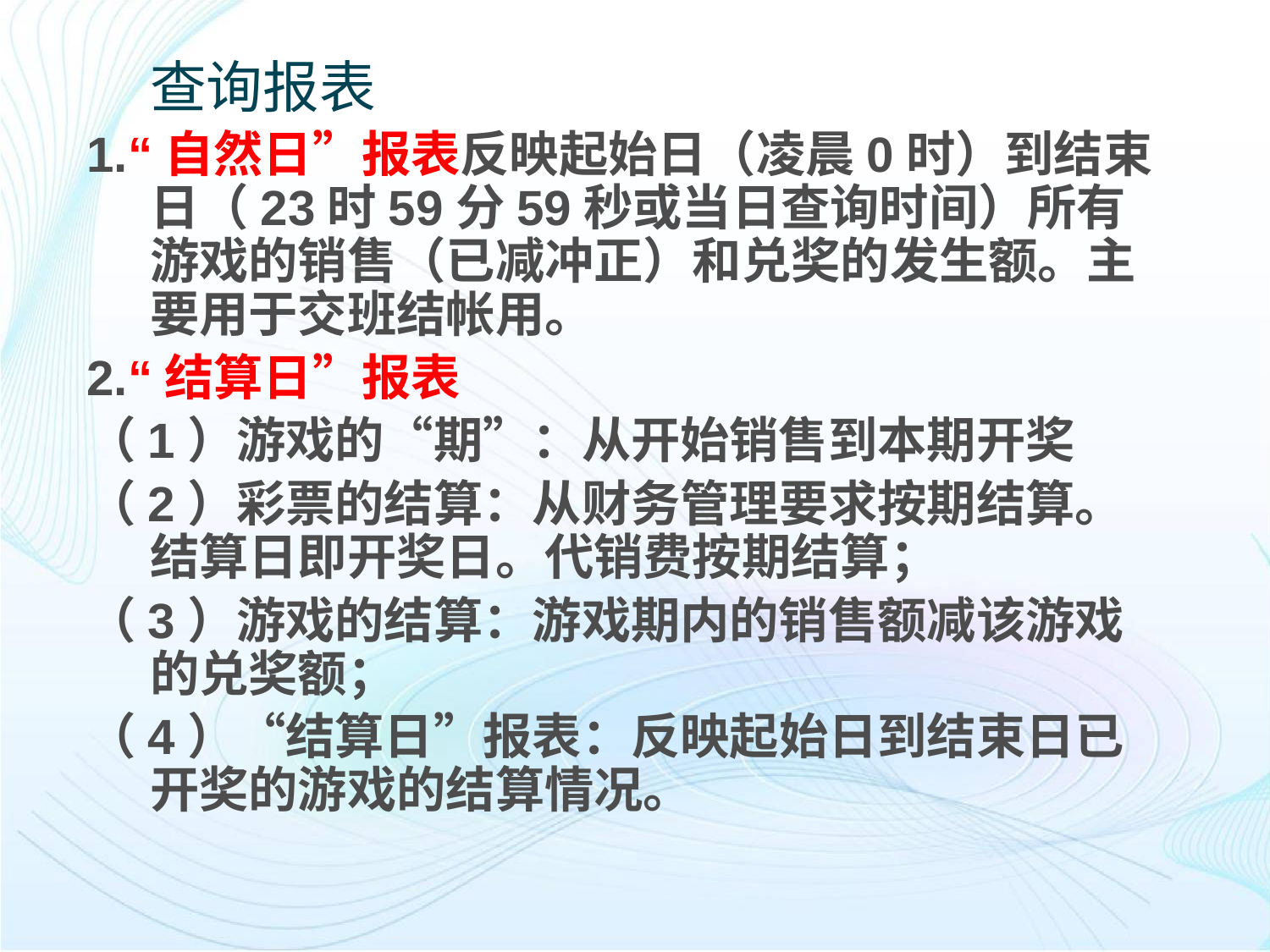

查询报表
1.“自然日”报表反映起始日（凌晨0时）到结束日（23时59分59秒或当日查询时间）所有游戏的销售（已减冲正）和兑奖的发生额。主要用于交班结帐用。
2.“结算日”报表
（1）游戏的“期”：从开始销售到本期开奖
（2）彩票的结算：从财务管理要求按期结算。结算日即开奖日。代销费按期结算；
（3）游戏的结算：游戏期内的销售额减该游戏的兑奖额；
（4）“结算日”报表：反映起始日到结束日已开奖的游戏的结算情况。